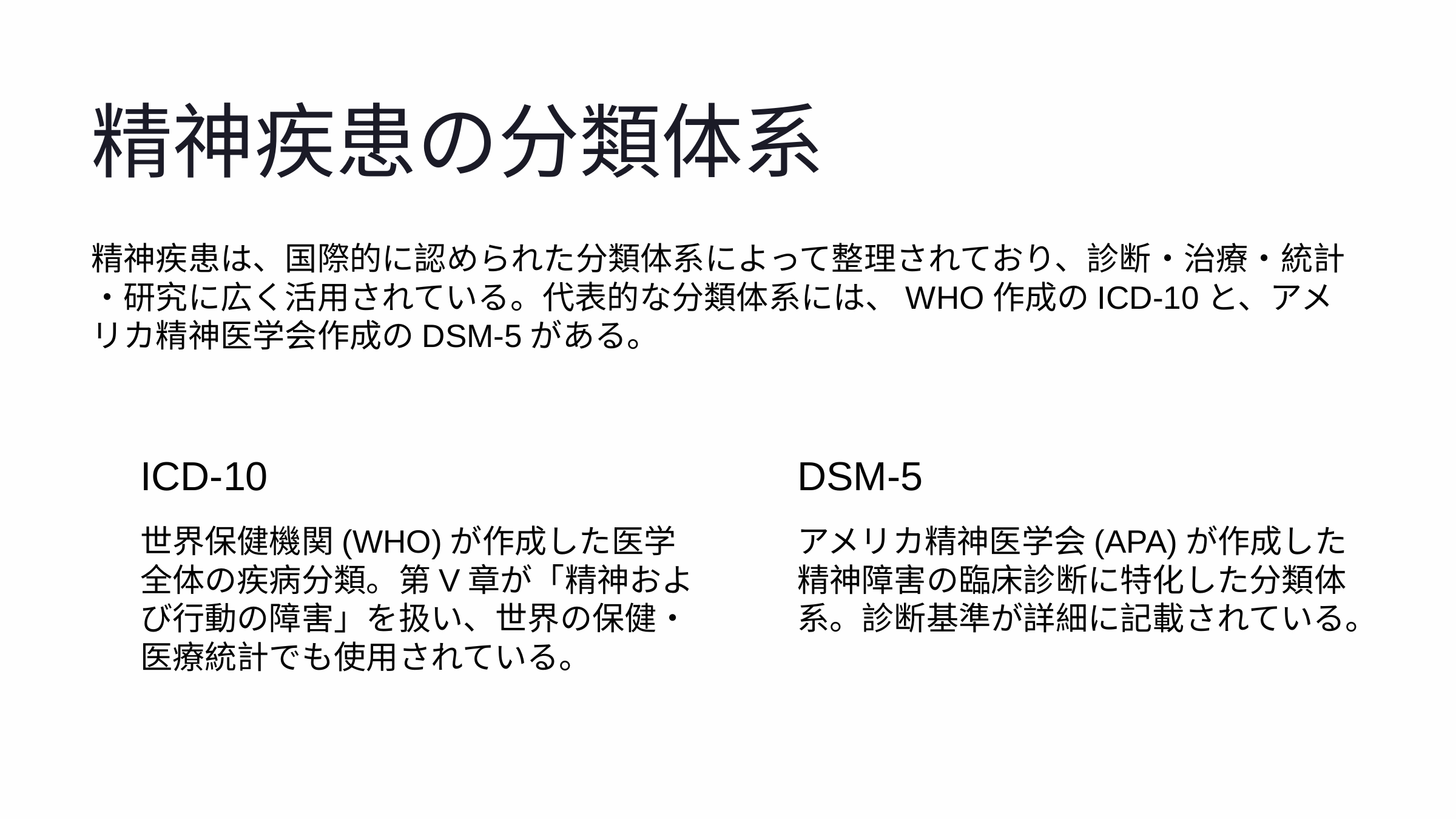

精神疾患の分類体系
精神疾患は、国際的に認められた分類体系によって整理されており、診断・治療・統計・研究に広く活用されている。代表的な分類体系には、WHO作成のICD-10と、アメリカ精神医学会作成のDSM-5がある。
ICD-10
DSM-5
世界保健機関(WHO)が作成した医学全体の疾病分類。第V章が「精神および行動の障害」を扱い、世界の保健・医療統計でも使用されている。
アメリカ精神医学会(APA)が作成した精神障害の臨床診断に特化した分類体系。診断基準が詳細に記載されている。